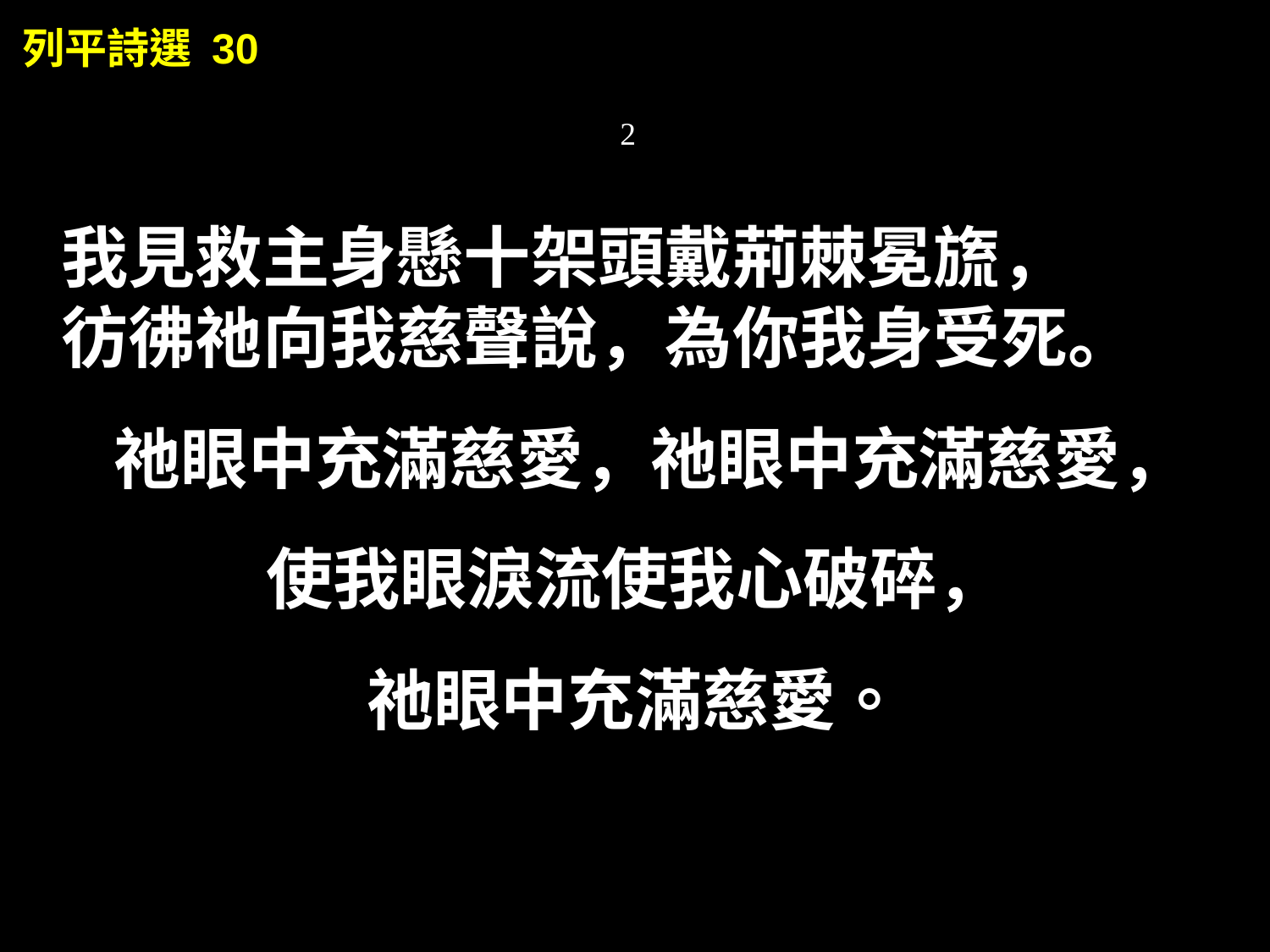

列平詩選 30
2
我見救主身懸十架頭戴荊棘冕旒，
彷彿祂向我慈聲說，為你我身受死。
 祂眼中充滿慈愛，祂眼中充滿慈愛， 使我眼淚流使我心破碎，
祂眼中充滿慈愛。